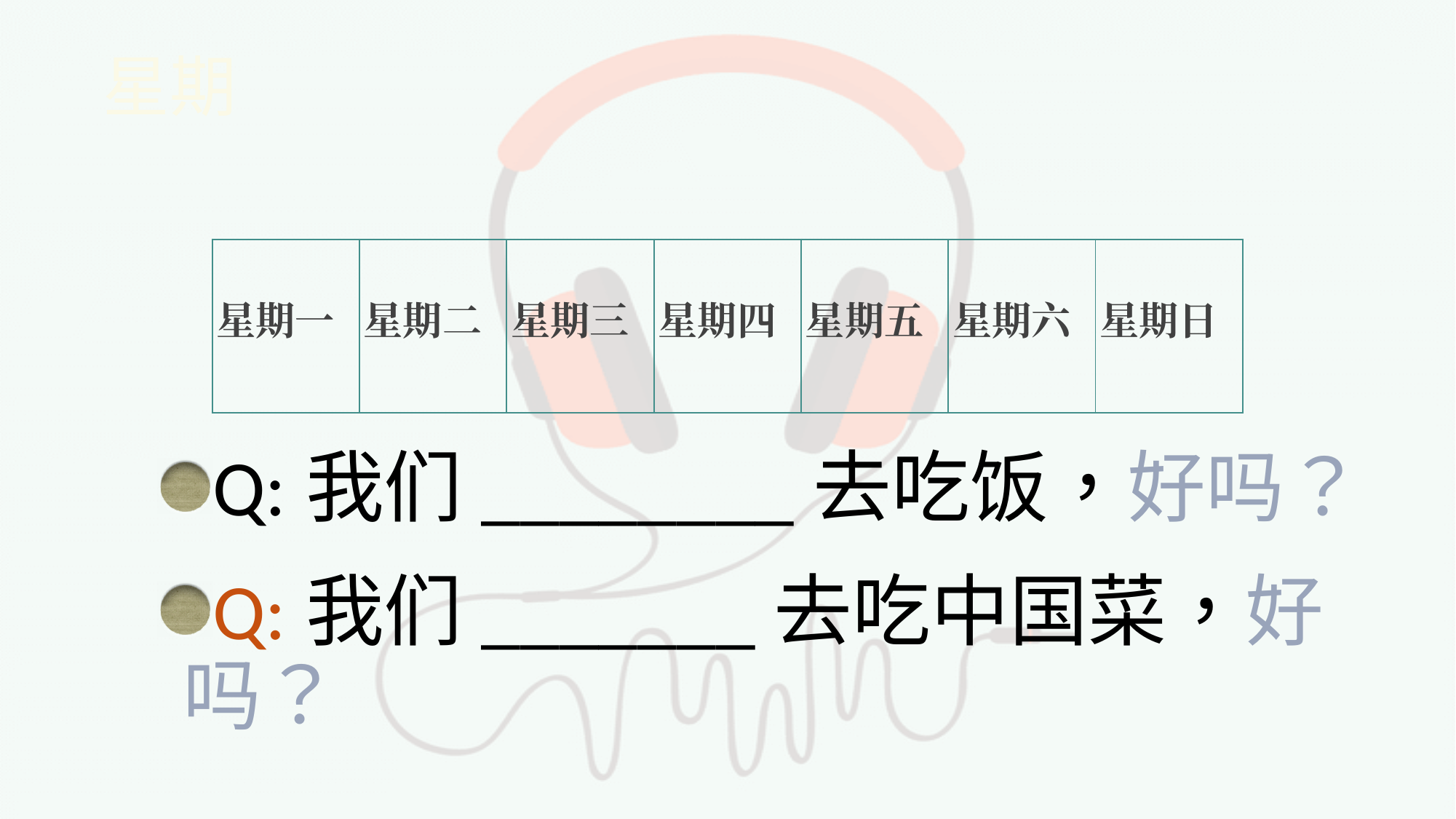

# 星期
| 星期一 | 星期二 | 星期三 | 星期四 | 星期五 | 星期六 | 星期日 |
| --- | --- | --- | --- | --- | --- | --- |
Q:我们________去吃饭，好吗？
Q:我们_______去吃中国菜，好吗？